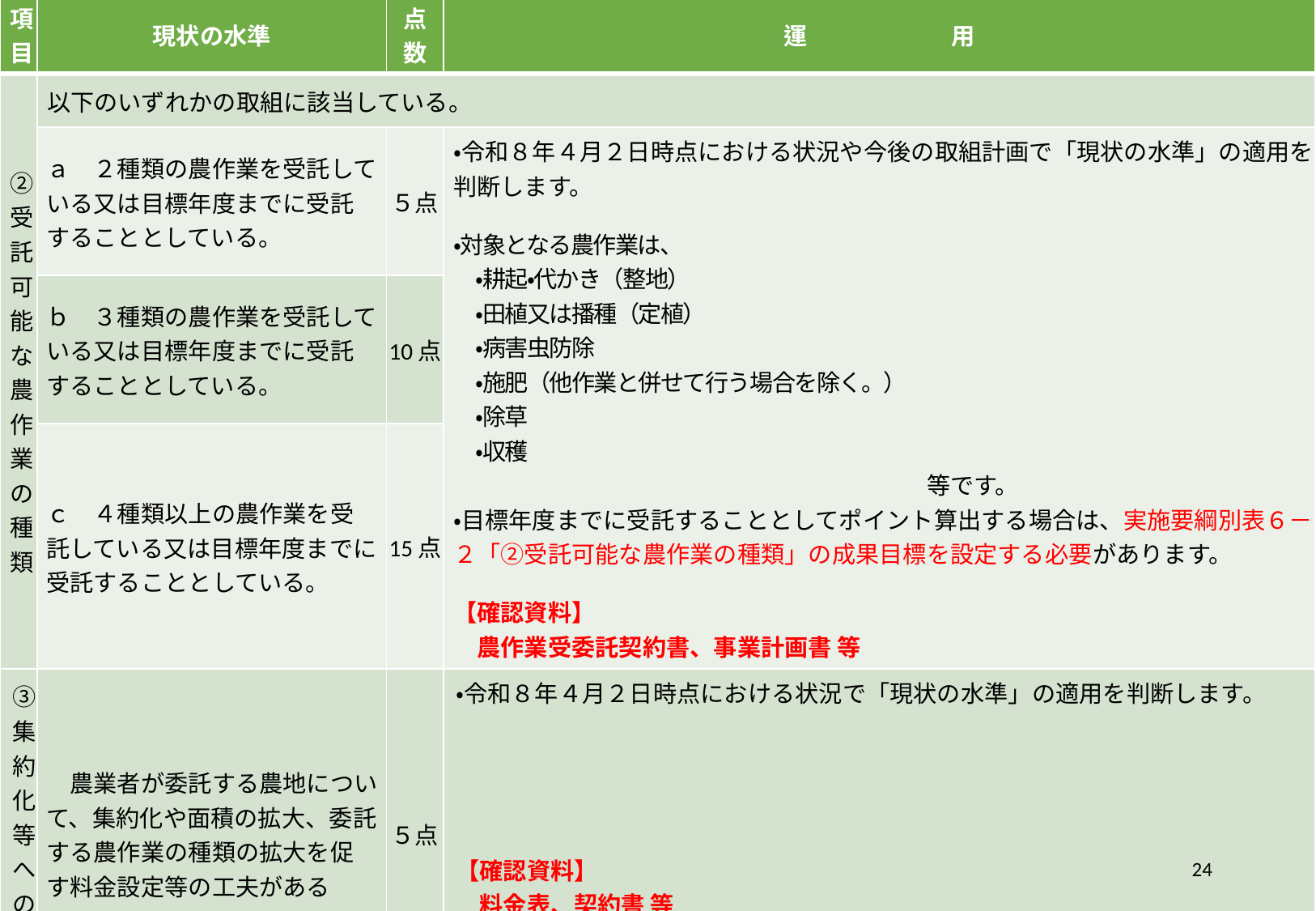

| 項目 | 現状の水準 | 点数 | 運　　　 　用 |
| --- | --- | --- | --- |
| ②受託可能な農作業の種類 | 以下のいずれかの取組に該当している。 |  |  |
|  | ａ　２種類の農作業を受託している又は目標年度までに受託することとしている。 | ５点 | ・令和８年４月２日時点における状況や今後の取組計画で「現状の水準」の適用を判断します。 ・対象となる農作業は、 　・耕起・代かき（整地） 　・田植又は播種（定植） 　・病害虫防除 　・施肥（他作業と併せて行う場合を除く。） 　・除草 　・収穫 　　　　　　　　　　　　　　　　　　　　等です。 ・目標年度までに受託することとしてポイント算出する場合は、実施要綱別表６－２「②受託可能な農作業の種類」の成果目標を設定する必要があります。　 【確認資料】 　農作業受委託契約書、事業計画書 等 |
|  | ｂ　３種類の農作業を受託している又は目標年度までに受託することとしている。 | 10点 |  |
|  | ｃ　４種類以上の農作業を受託している又は目標年度までに受託することとしている。 | 15点 |  |
| ③集約化等への誘導 | 農業者が委託する農地について、集約化や面積の拡大、委託する農作業の種類の拡大を促す料金設定等の工夫がある | ５点 | ・令和８年４月２日時点における状況で「現状の水準」の適用を判断します。 【確認資料】 　料金表、契約書 等 |
24